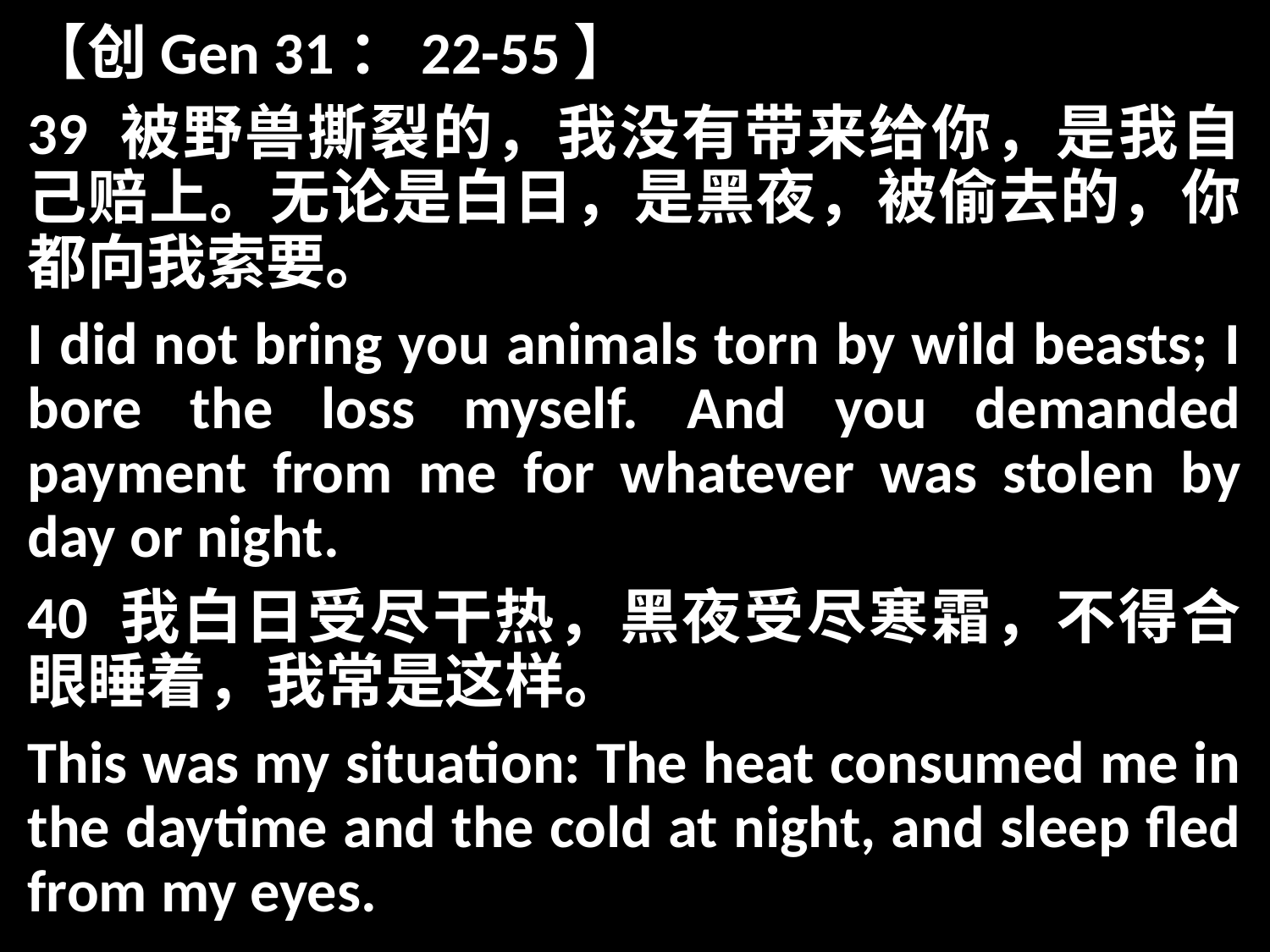

【创Gen 31：22-55】
39 被野兽撕裂的，我没有带来给你，是我自己赔上。无论是白日，是黑夜，被偷去的，你都向我索要。
I did not bring you animals torn by wild beasts; I bore the loss myself. And you demanded payment from me for whatever was stolen by day or night.
40 我白日受尽干热，黑夜受尽寒霜，不得合眼睡着，我常是这样。
This was my situation: The heat consumed me in the daytime and the cold at night, and sleep fled from my eyes.